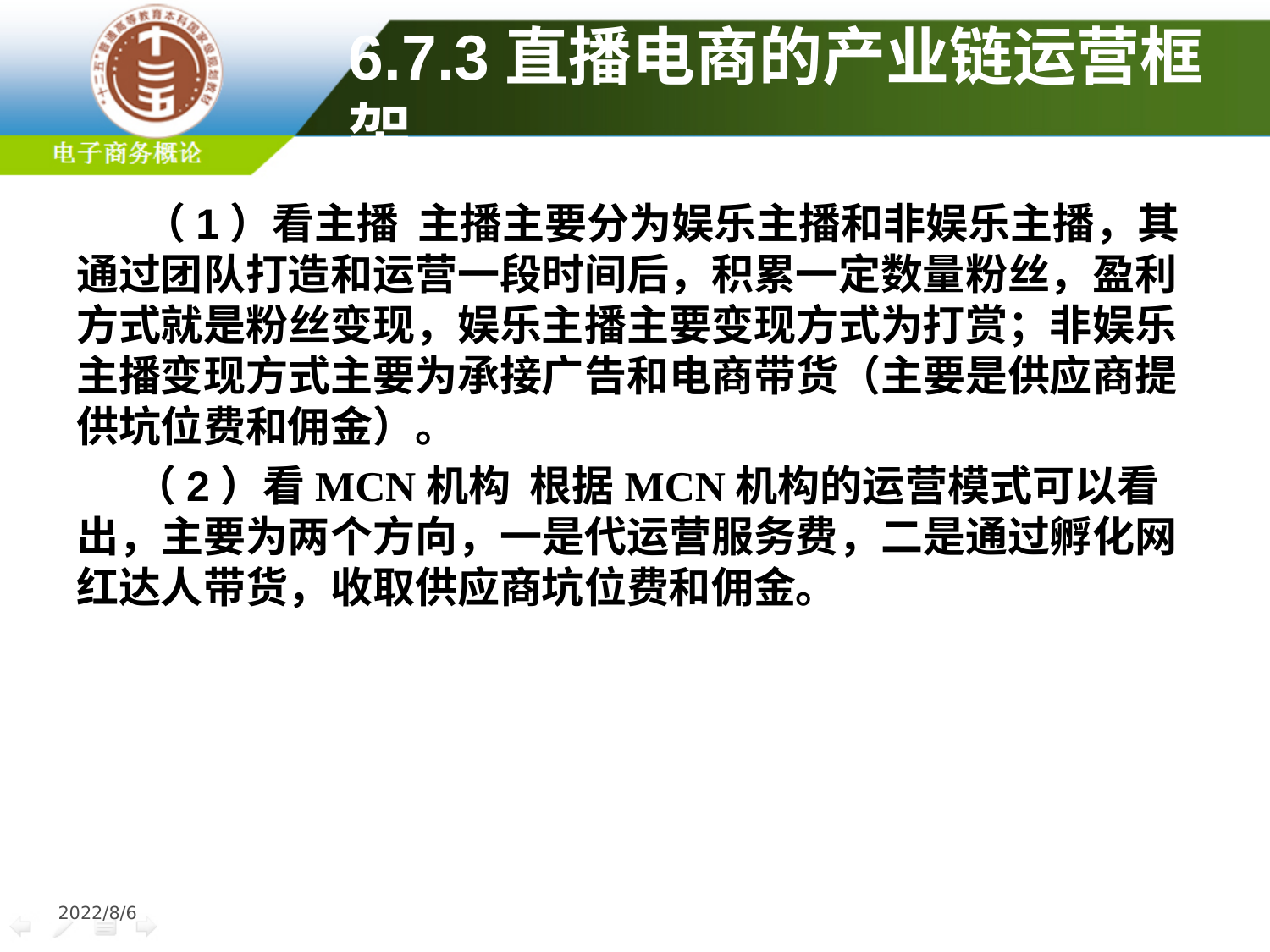

# 6.7.3直播电商的产业链运营框架
      （1）看主播  主播主要分为娱乐主播和非娱乐主播，其通过团队打造和运营一段时间后，积累一定数量粉丝，盈利方式就是粉丝变现，娱乐主播主要变现方式为打赏；非娱乐主播变现方式主要为承接广告和电商带货（主要是供应商提供坑位费和佣金）。
     （2）看MCN机构  根据MCN机构的运营模式可以看出，主要为两个方向，一是代运营服务费，二是通过孵化网红达人带货，收取供应商坑位费和佣金。
2022/8/6